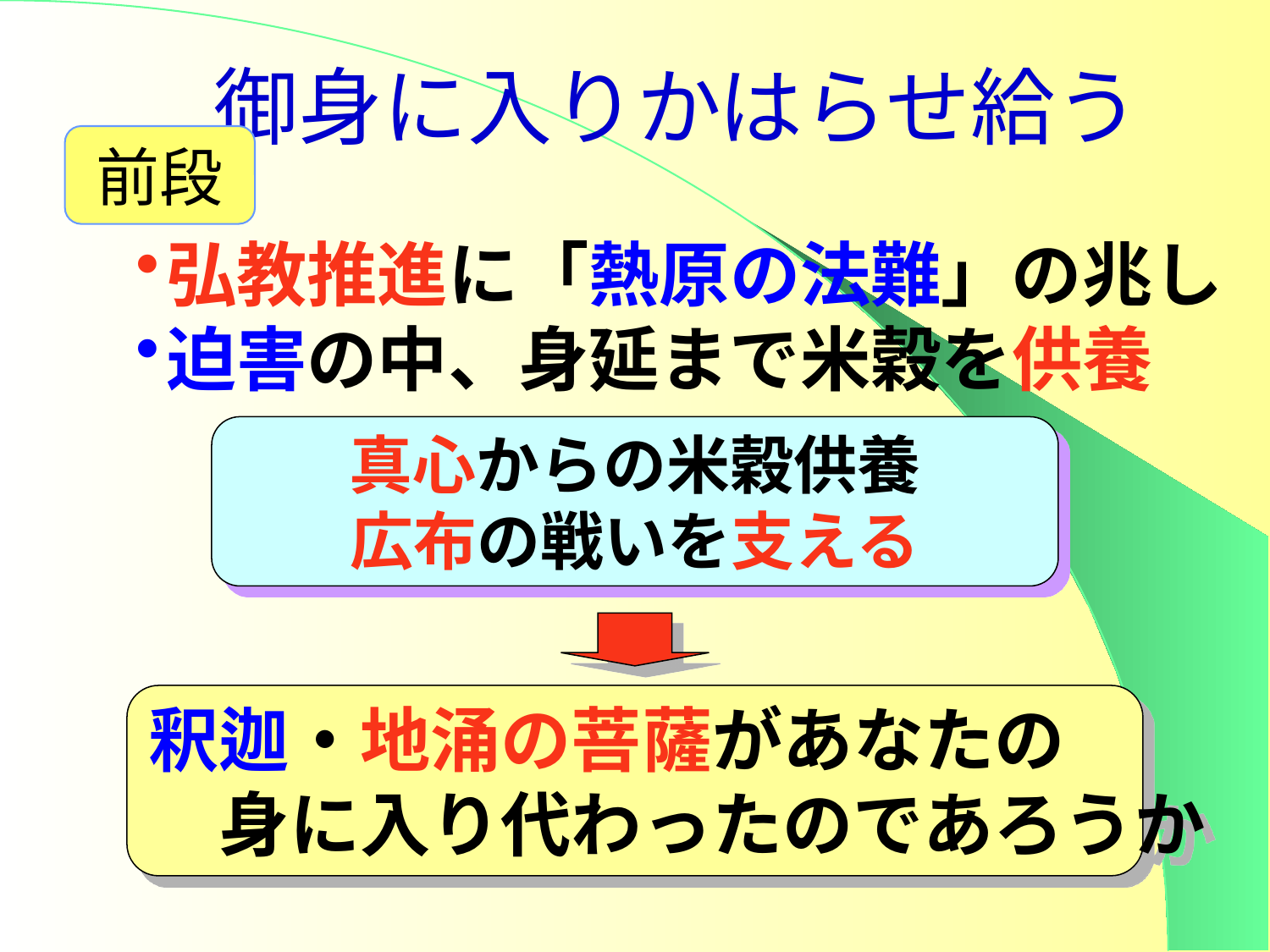

# 御身に入りかはらせ給う
前段
弘教推進に「熱原の法難」の兆し
迫害の中、身延まで米穀を供養
真心からの米穀供養
広布の戦いを支える

釈迦・地涌の菩薩があなたの
　身に入り代わったのであろうか